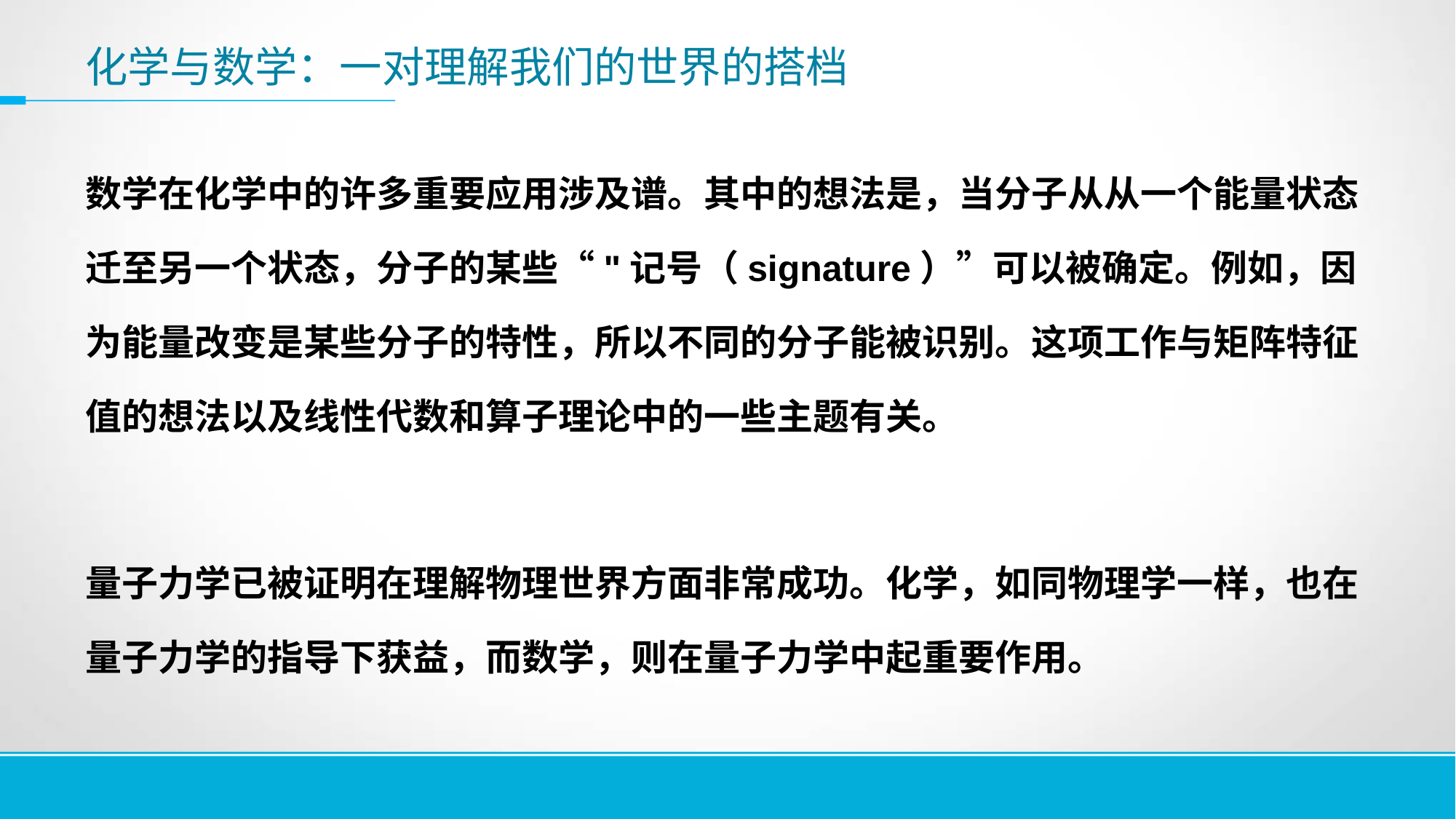

# 化学与数学：一对理解我们的世界的搭档
数学在化学中的许多重要应用涉及谱。其中的想法是，当分子从从一个能量状态迁至另一个状态，分子的某些“"记号（signature）”可以被确定。例如，因为能量改变是某些分子的特性，所以不同的分子能被识别。这项工作与矩阵特征值的想法以及线性代数和算子理论中的一些主题有关。

量子力学已被证明在理解物理世界方面非常成功。化学，如同物理学一样，也在量子力学的指导下获益，而数学，则在量子力学中起重要作用。